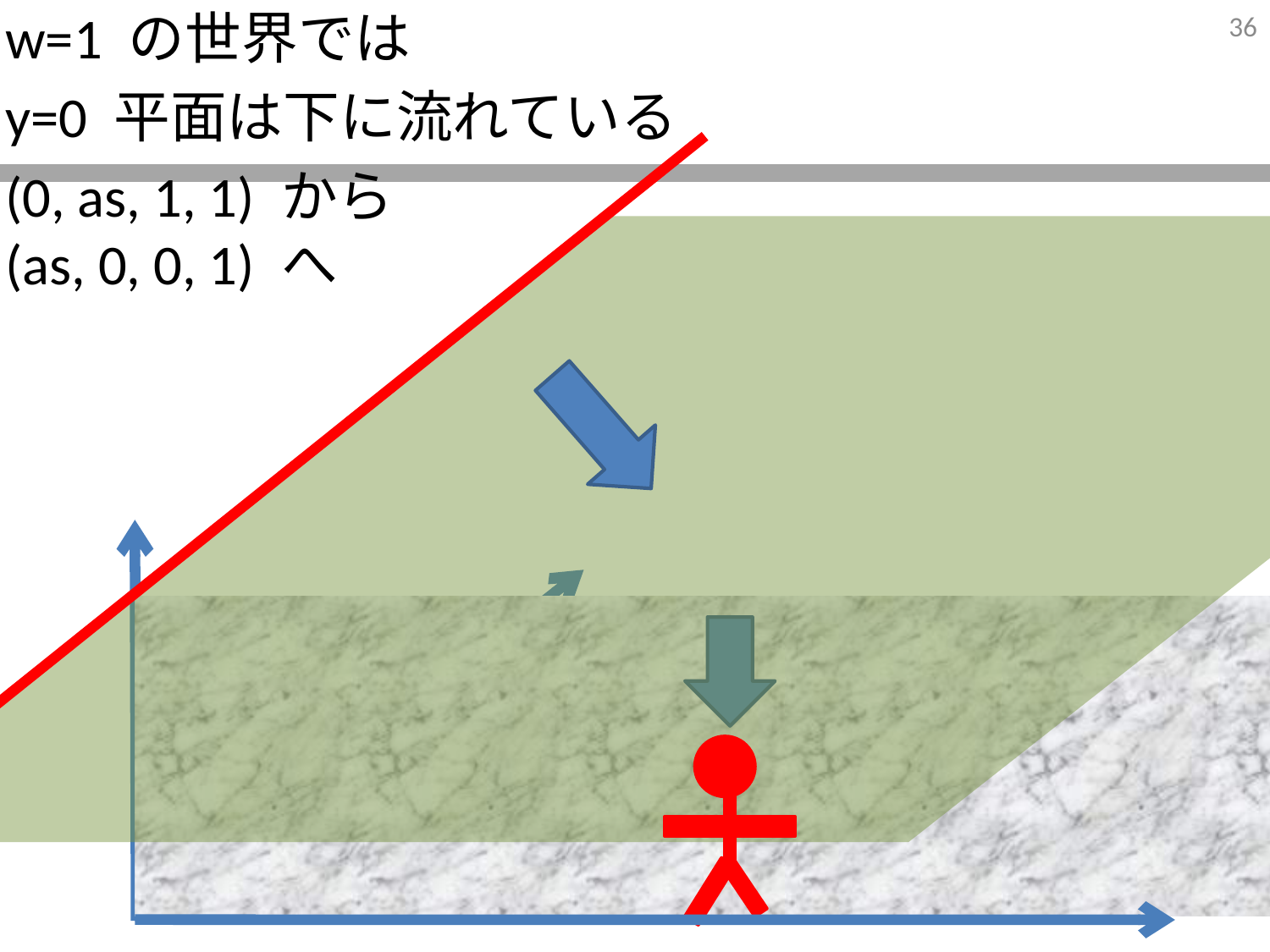

w=1 の世界では
y=0 平面は下に流れている
(0, as, 1, 1) から
(as, 0, 0, 1) へ